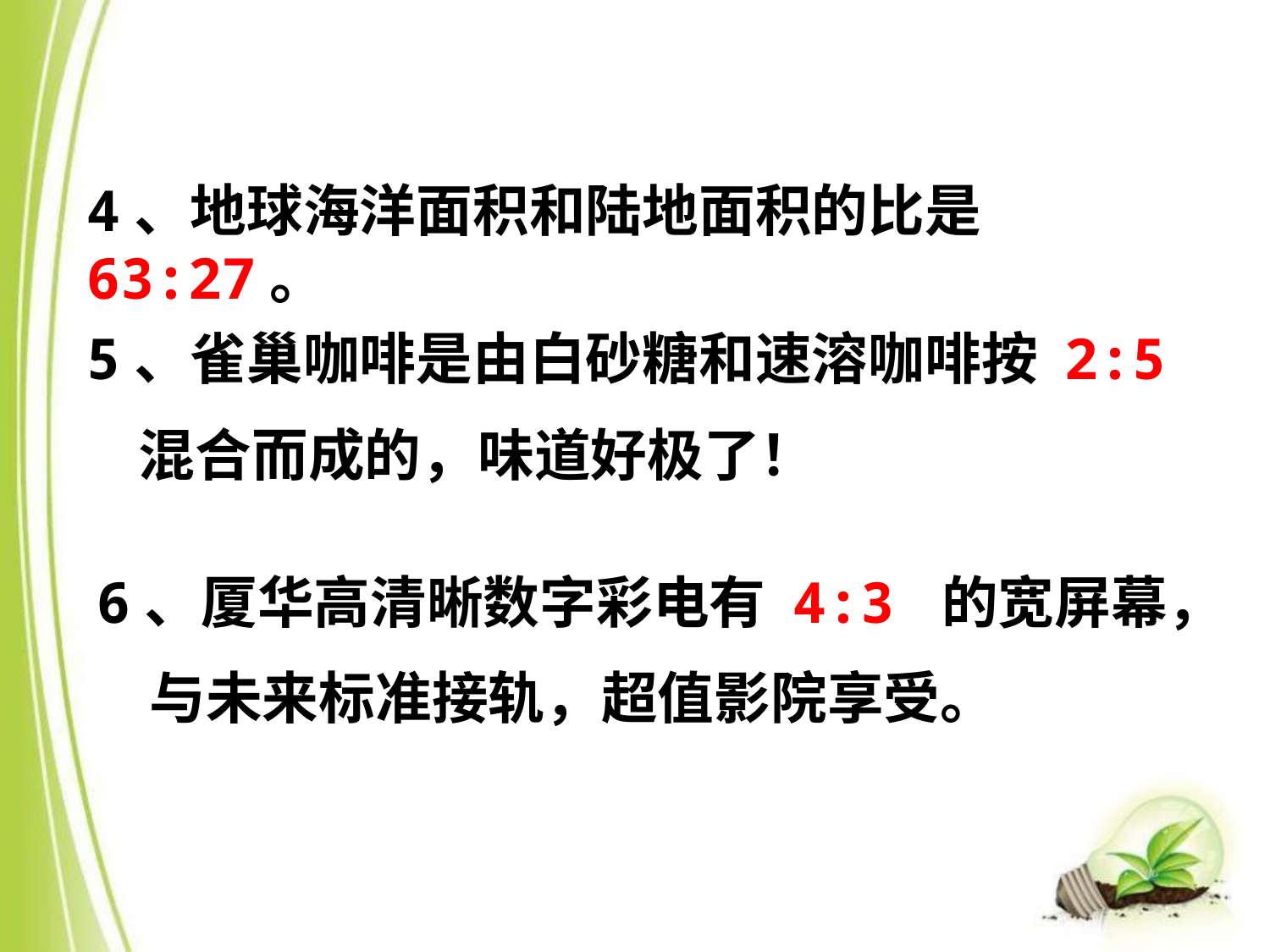

4、地球海洋面积和陆地面积的比是 63:27。
5、雀巢咖啡是由白砂糖和速溶咖啡按 2:5
   混合而成的，味道好极了！
6、厦华高清晰数字彩电有 4:3 的宽屏幕，
   与未来标准接轨，超值影院享受。